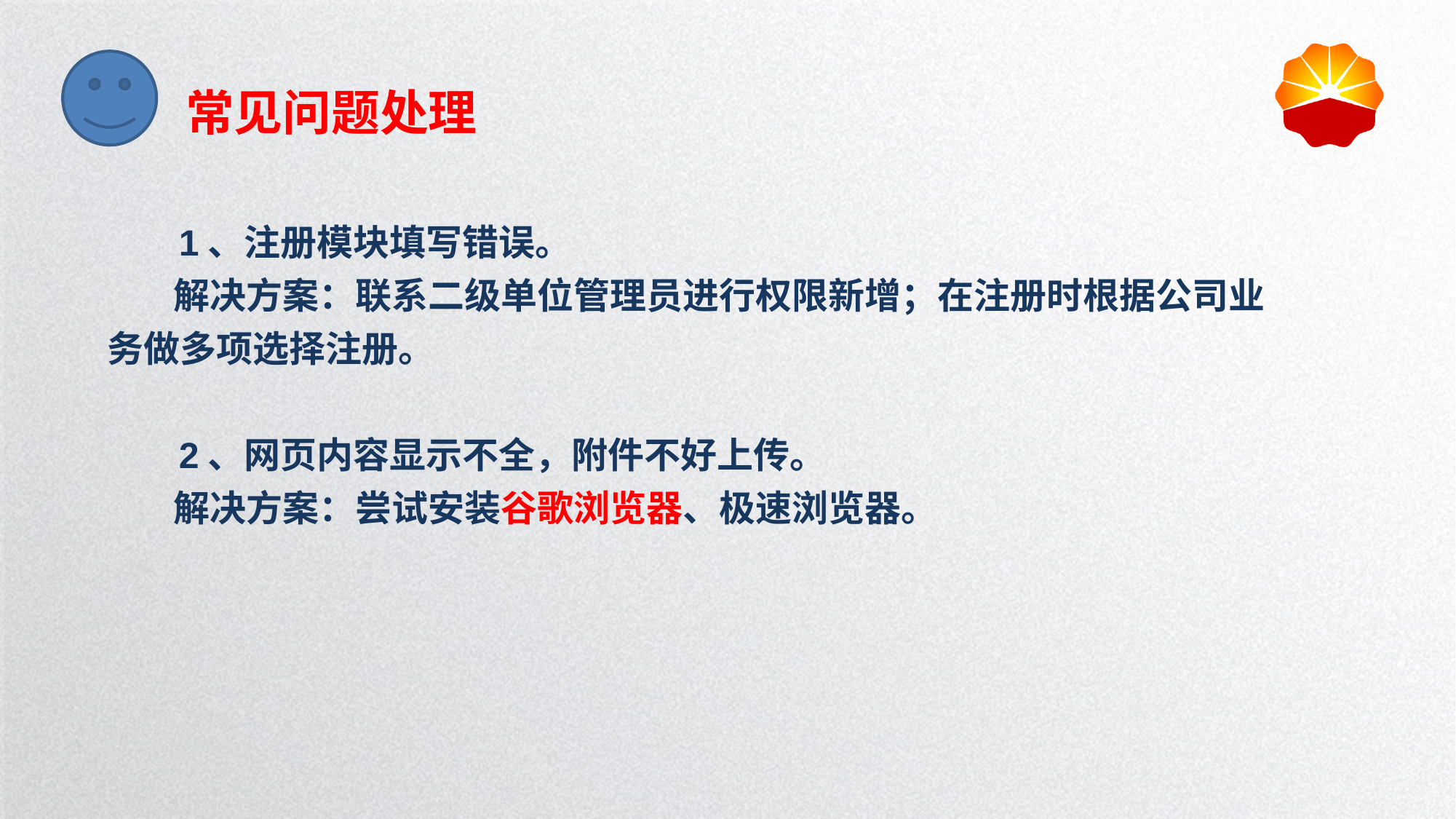

常见问题处理
       1、注册模块填写错误。
       解决方案：联系二级单位管理员进行权限新增；在注册时根据公司业务做多项选择注册。

       2、网页内容显示不全，附件不好上传。
       解决方案：尝试安装谷歌浏览器、极速浏览器。